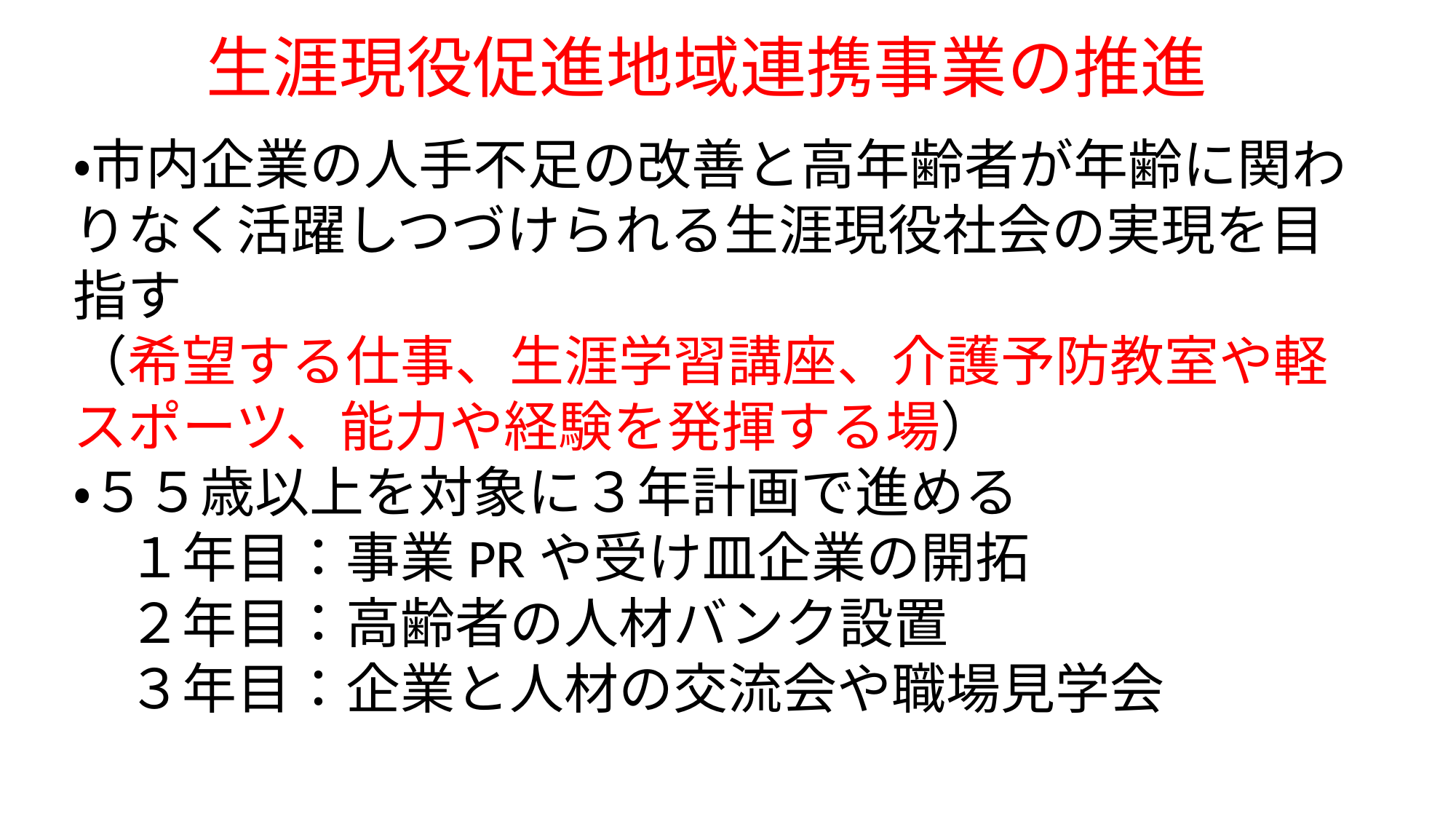

生涯現役促進地域連携事業の推進
・市内企業の人手不足の改善と高年齢者が年齢に関わりなく活躍しつづけられる生涯現役社会の実現を目指す
（希望する仕事、生涯学習講座、介護予防教室や軽スポーツ、能力や経験を発揮する場）
・５５歳以上を対象に３年計画で進める
　１年目：事業PRや受け皿企業の開拓
　２年目：高齢者の人材バンク設置
　３年目：企業と人材の交流会や職場見学会